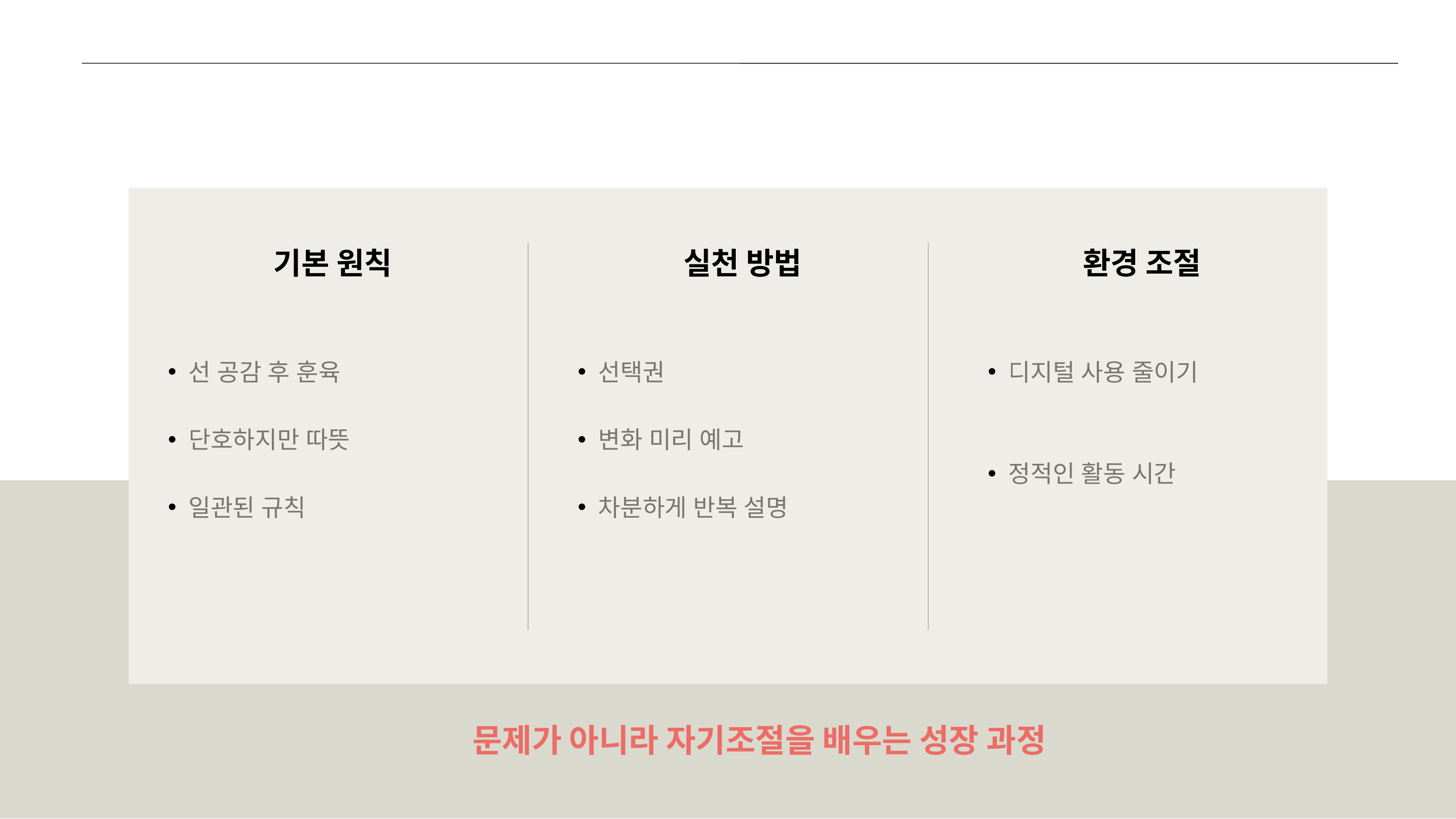

기본 원칙
실천 방법
환경 조절

선 공감 후 훈육

단호하지만 따뜻

일관된 규칙
선택권

변화 미리 예고

차분하게 반복 설명

디지털 사용 줄이기

정적인 활동 시간

문제가 아니라 자기조절을 배우는 성장 과정